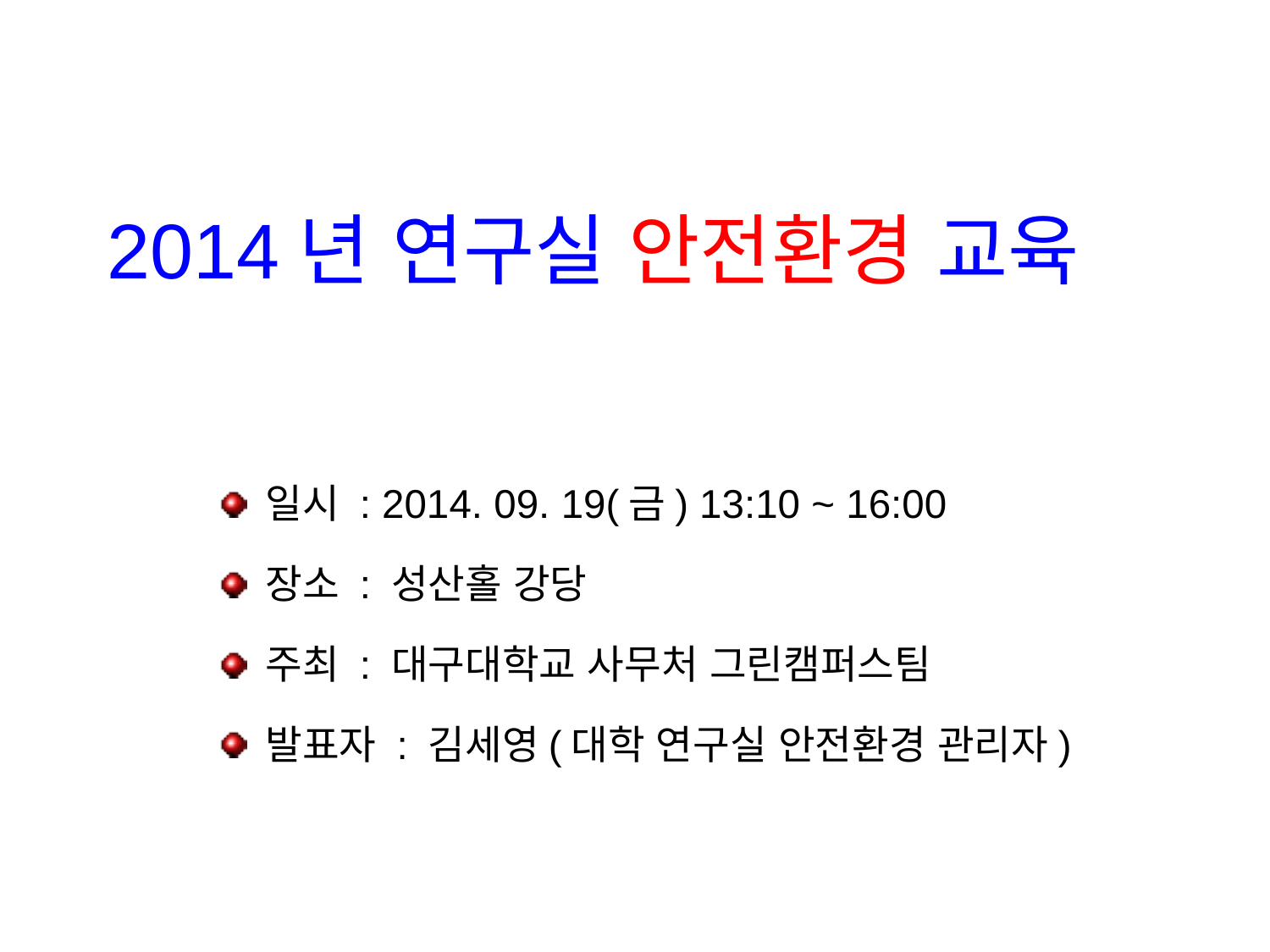

2014년 연구실 안전환경 교육
 일시 : 2014. 09. 19(금) 13:10 ~ 16:00
 장소 : 성산홀 강당
 주최 : 대구대학교 사무처 그린캠퍼스팀
 발표자 : 김세영(대학 연구실 안전환경 관리자)